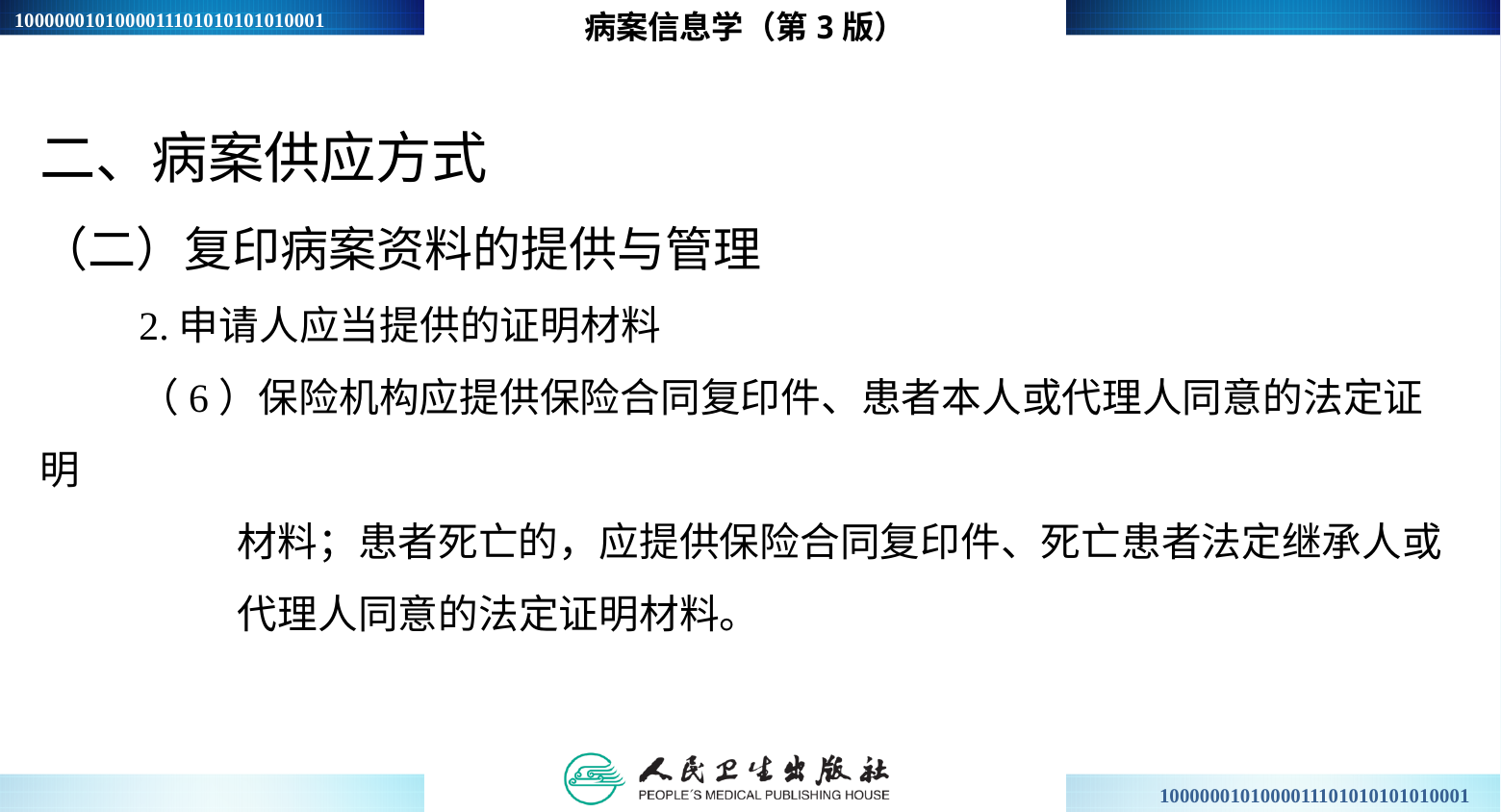

病案信息学（第3版）
二、病案供应方式
（二）复印病案资料的提供与管理
2.申请人应当提供的证明材料
（6）保险机构应提供保险合同复印件、患者本人或代理人同意的法定证明
          材料；患者死亡的，应提供保险合同复印件、死亡患者法定继承人或
          代理人同意的法定证明材料。